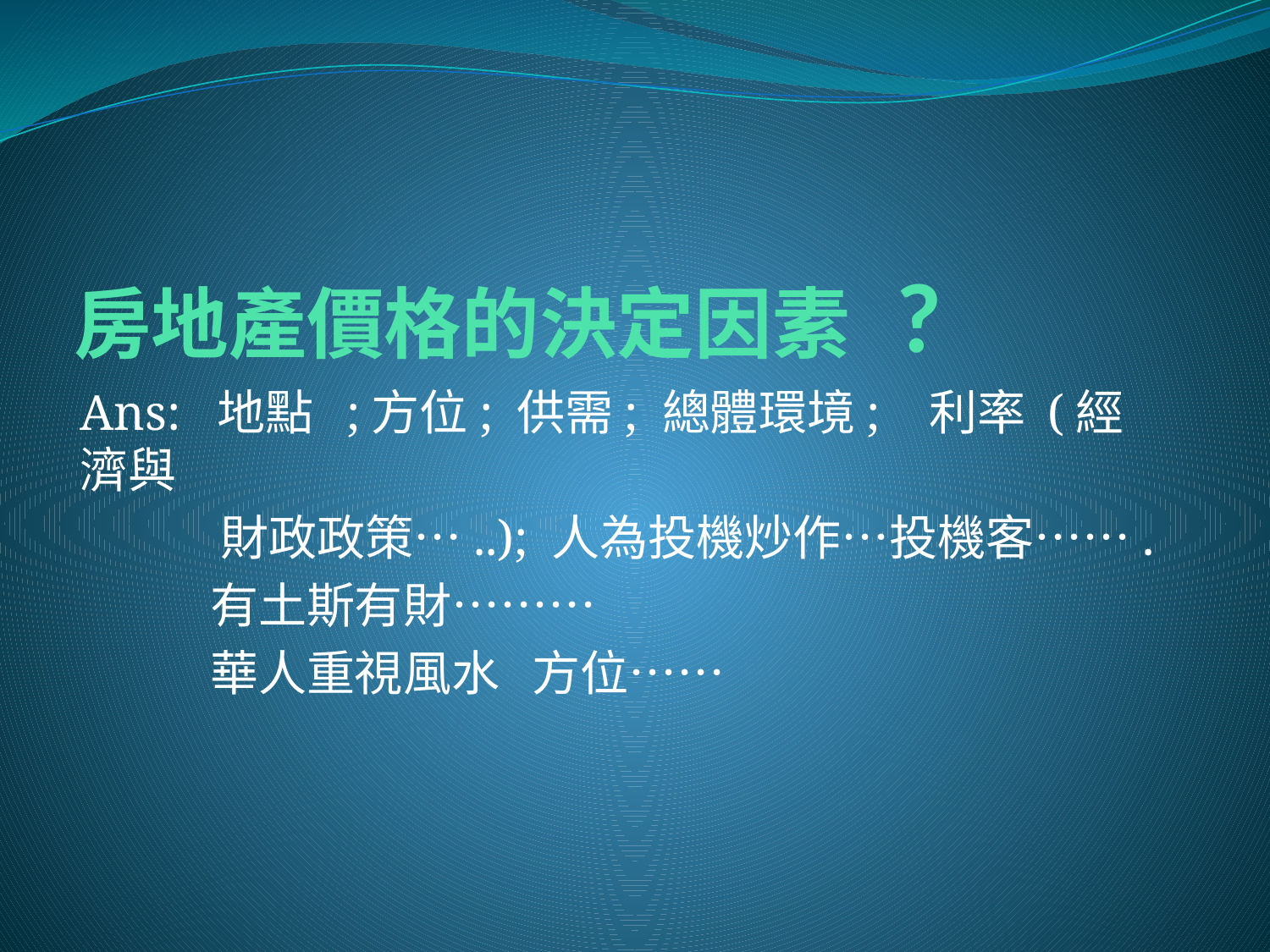

# 房地產價格的決定因素 ?
Ans:  地點  ;方位; 供需; 總體環境;   利率 (經濟與
            財政政策…..); 人為投機炒作…投機客…….
           有土斯有財………
           華人重視風水   方位……